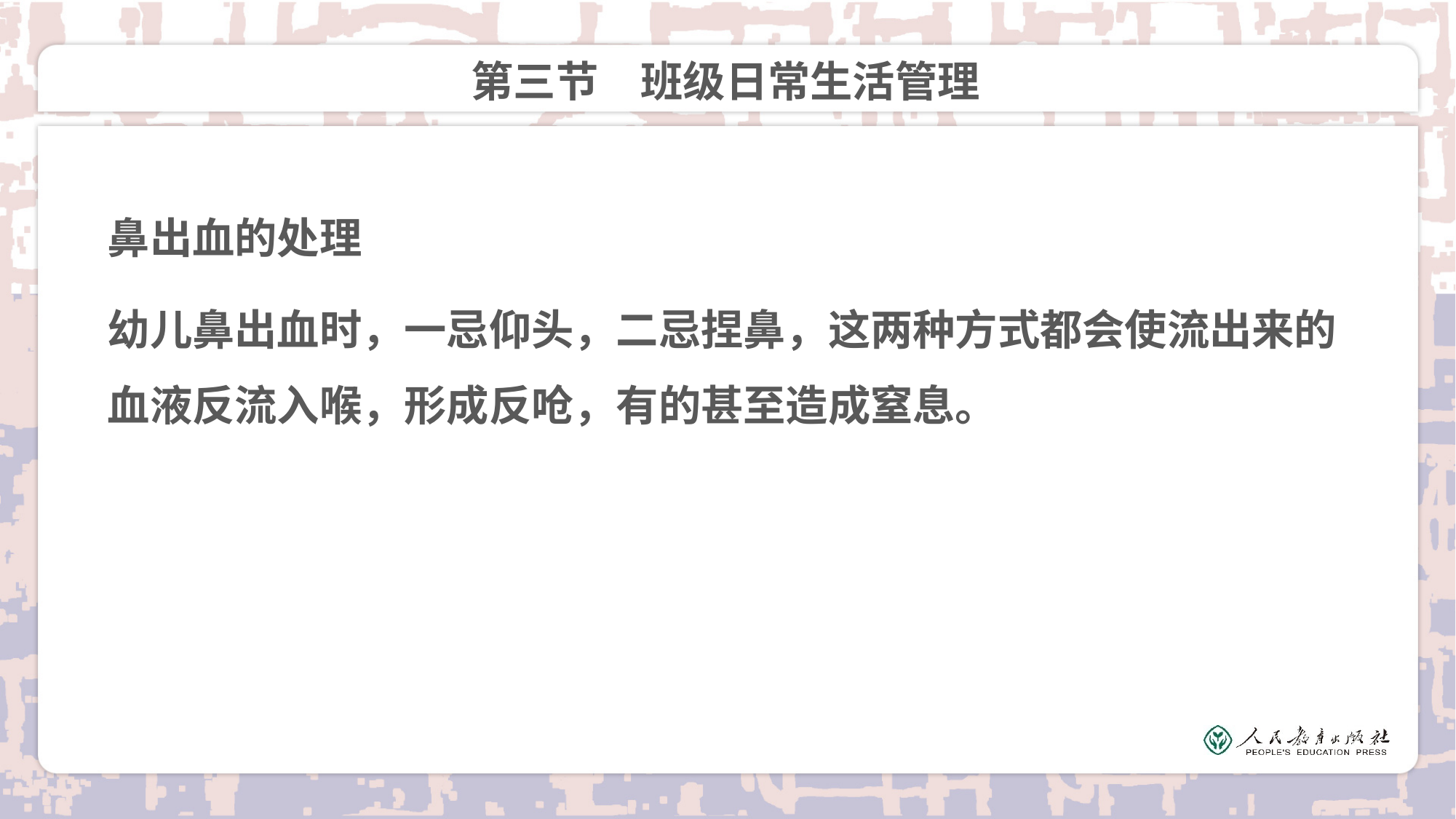

# 第三节　班级日常生活管理
鼻出血的处理
幼儿鼻出血时，一忌仰头，二忌捏鼻，这两种方式都会使流出来的血液反流入喉，形成反呛，有的甚至造成窒息。